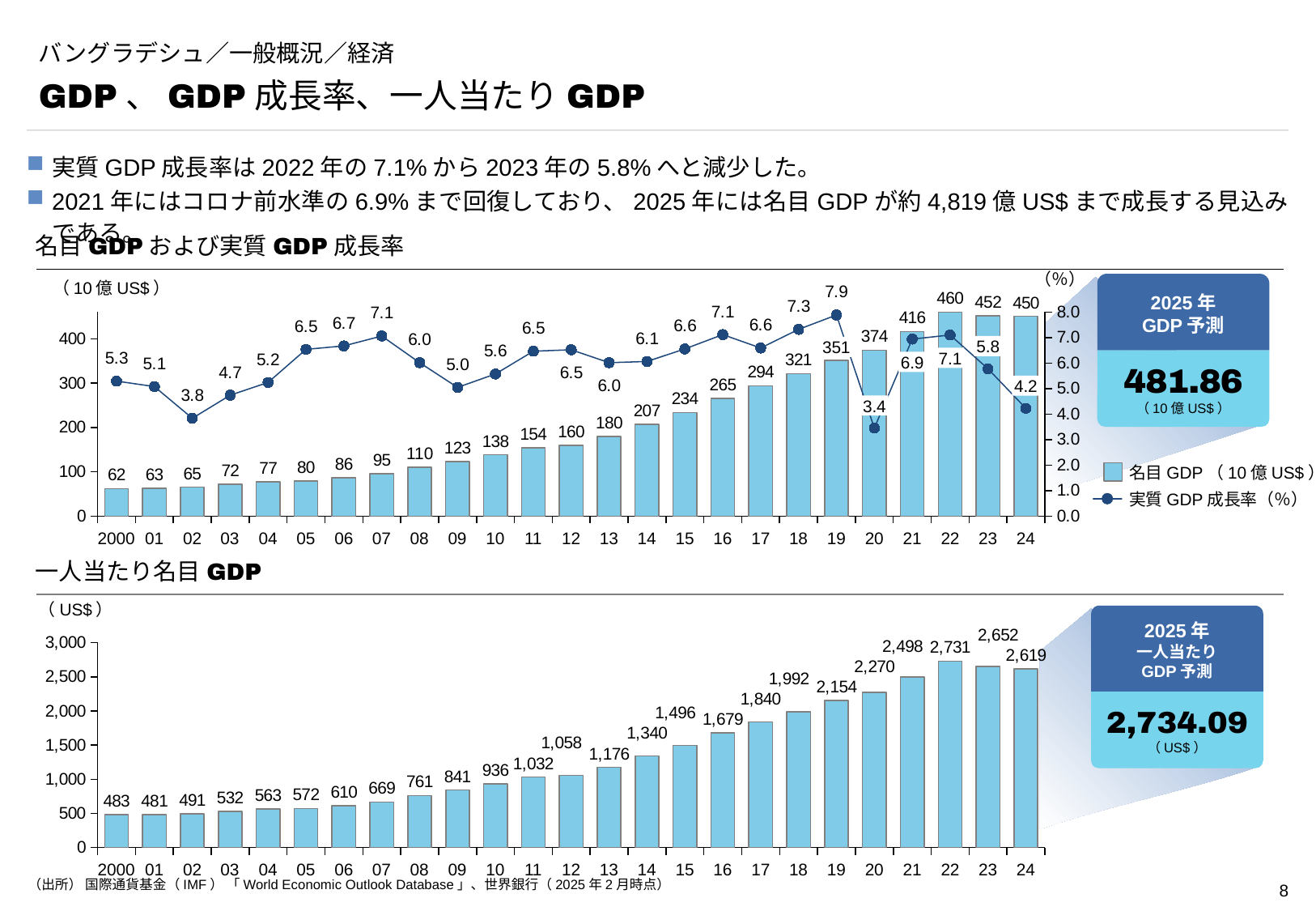

# バングラデシュ／一般概況／経済
GDP、GDP成長率、一人当たりGDP
実質GDP成長率は2022年の7.1%から2023年の5.8%へと減少した。
2021年にはコロナ前水準の6.9%まで回復しており、2025年には名目GDPが約4,819億US$まで成長する見込みである。
名目GDPおよび実質GDP成長率

### Chart

| Category |  |  |
|---|---|---|
（％）
2025年
GDP予測

（10億US$）
5.8
351
7.1
481.86
（10億US$）
6.9
4.2
3.4
名目GDP（10億US$）

実質GDP成長率（％）

2000
01
02
03
04
05
06
07
08
09
10
11
12
13
14
15
16
17
18
19
20
21
22
23
24
一人当たり名目GDP
（US$）

### Chart

| Category |  |
|---|---|
2025年
一人当たり
GDP予測

2,734.09
（US$）
2000
01
02
03
04
05
06
07
08
09
10
11
12
13
14
15
16
17
18
19
20
21
22
23
24
（出所） 国際通貨基金（IMF） 「World Economic Outlook Database」、世界銀行（2025年2月時点）